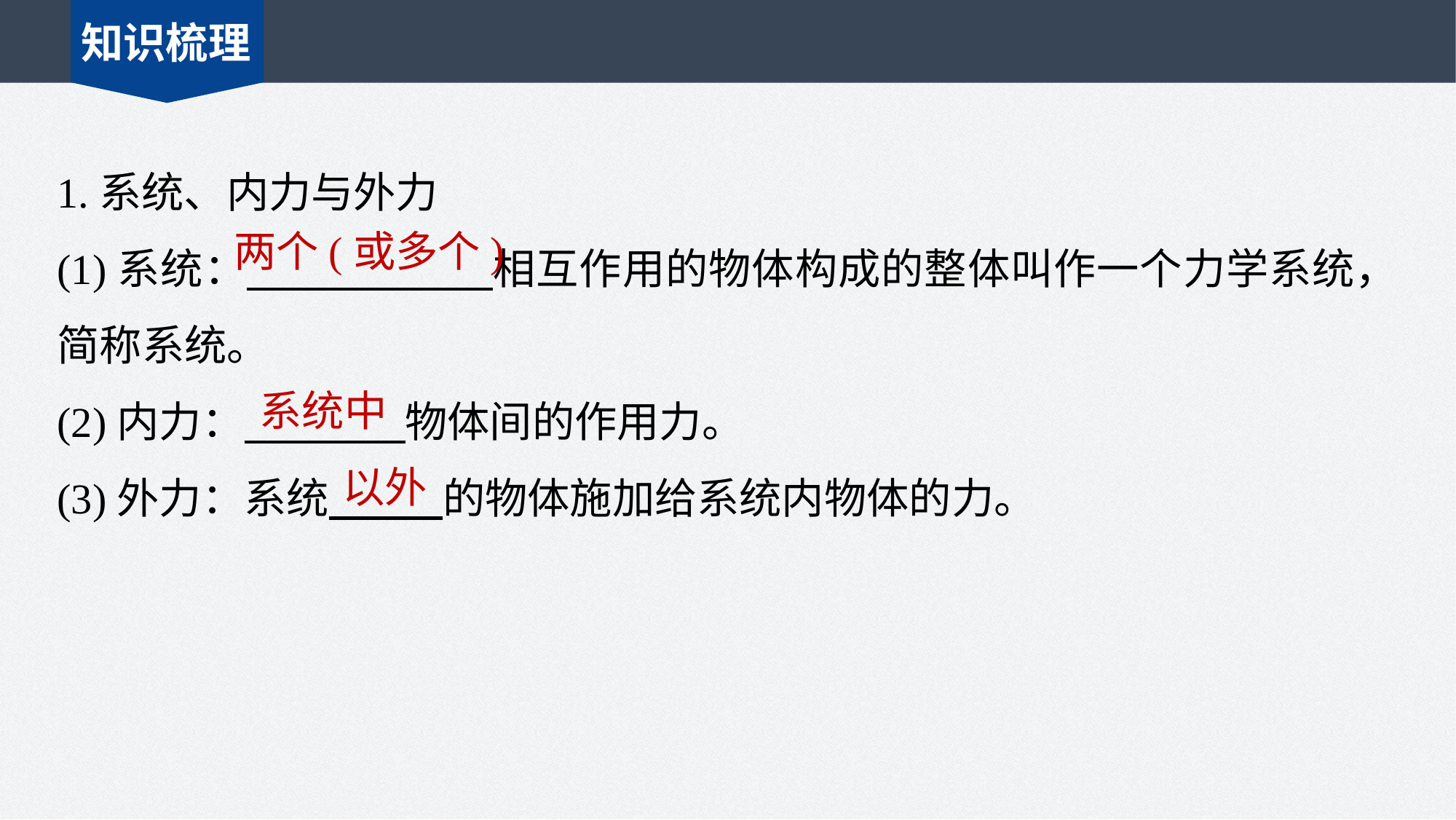

知识梳理
1.系统、内力与外力
(1)系统：                        相互作用的物体构成的整体叫作一个力学系统，简称系统。
(2)内力：                 物体间的作用力。
(3)外力：系统            的物体施加给系统内物体的力。
两个(或多个)
系统中
以外